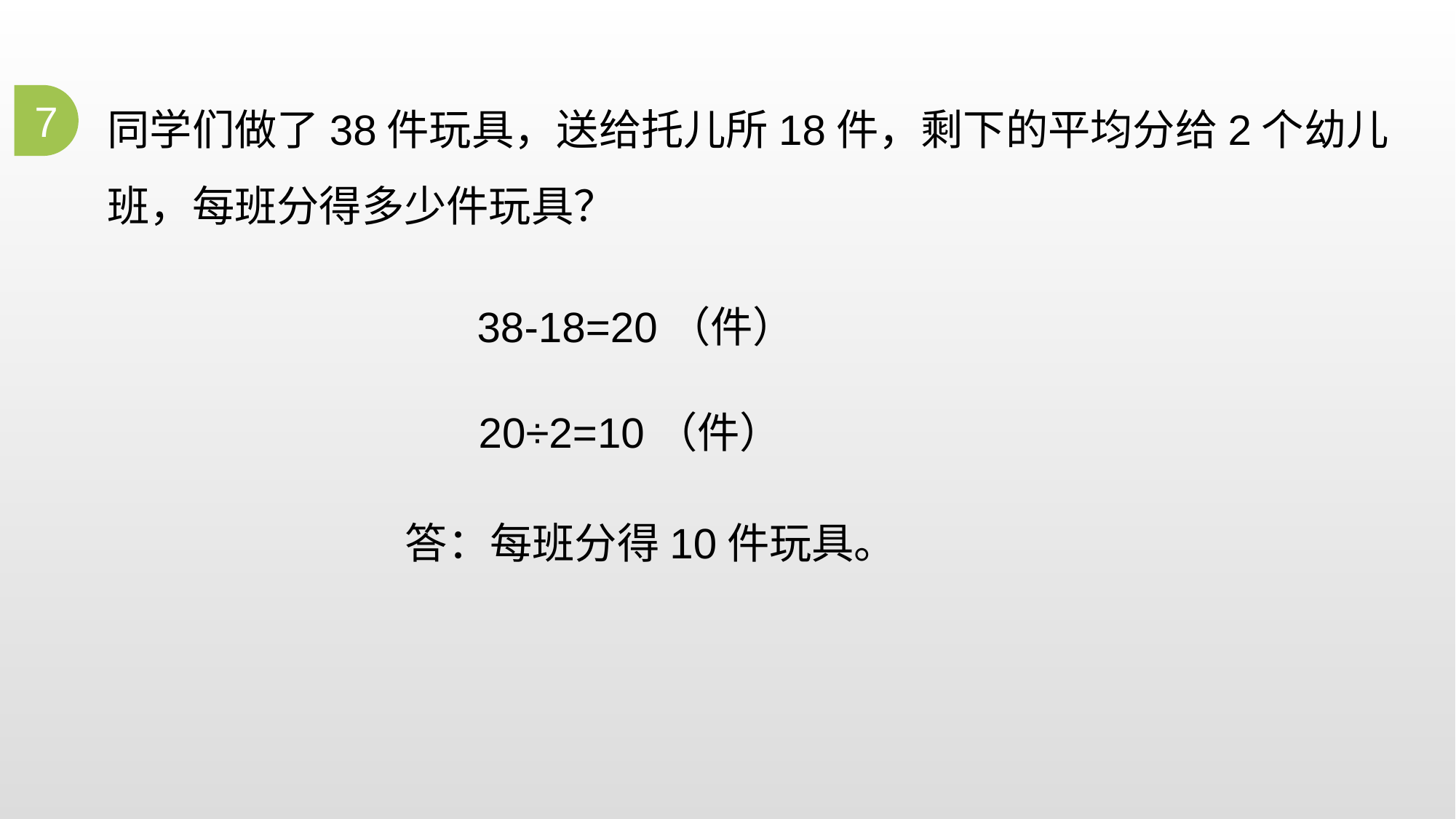

同学们做了38件玩具，送给托儿所18件，剩下的平均分给2个幼儿班，每班分得多少件玩具？
7
38-18=20（件）
20÷2=10（件）
答：每班分得10件玩具。